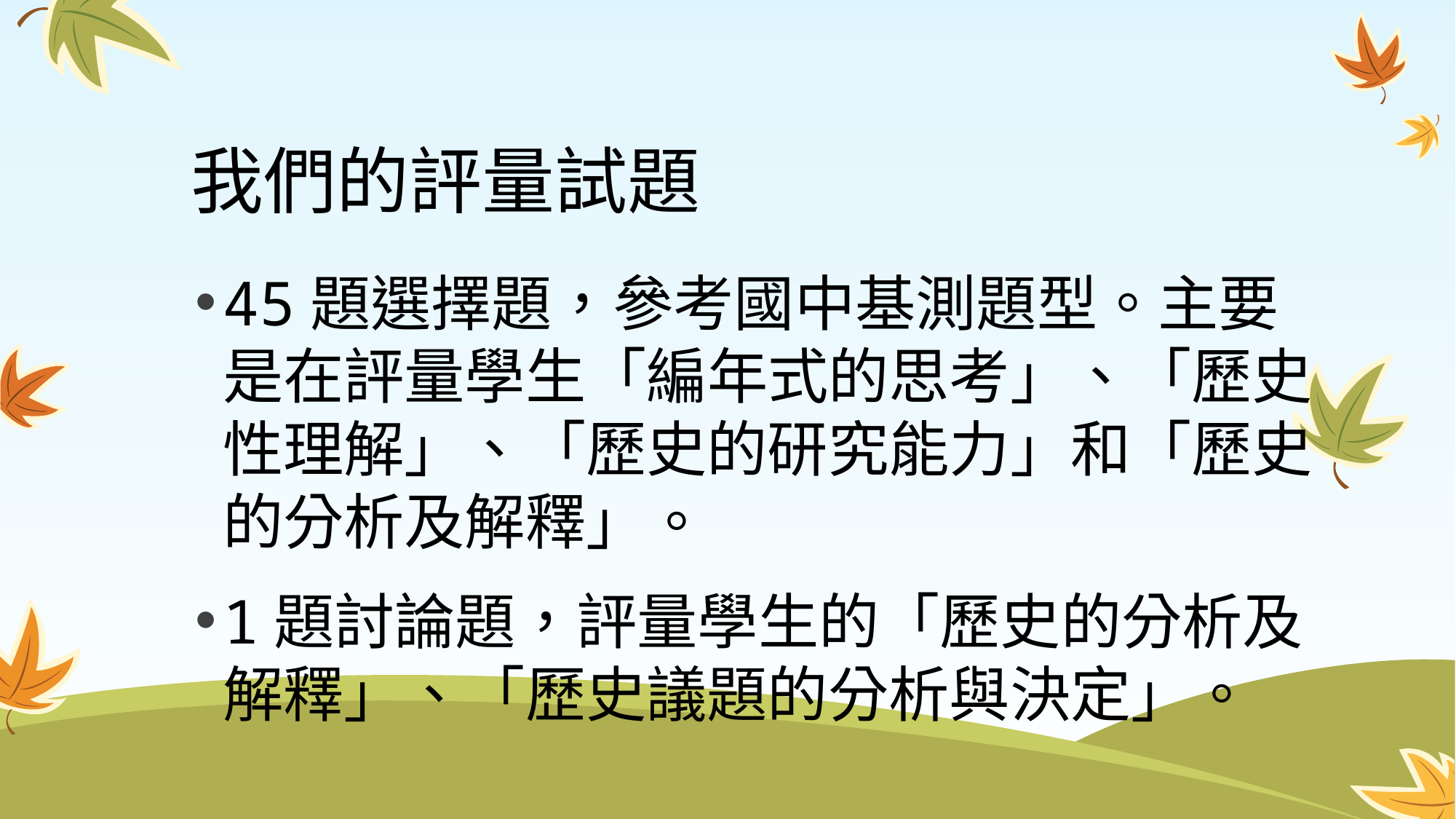

# 我們的評量試題
45題選擇題，參考國中基測題型。主要是在評量學生「編年式的思考」、「歷史性理解」、「歷史的研究能力」和「歷史的分析及解釋」。
1題討論題，評量學生的「歷史的分析及解釋」、「歷史議題的分析與決定」。